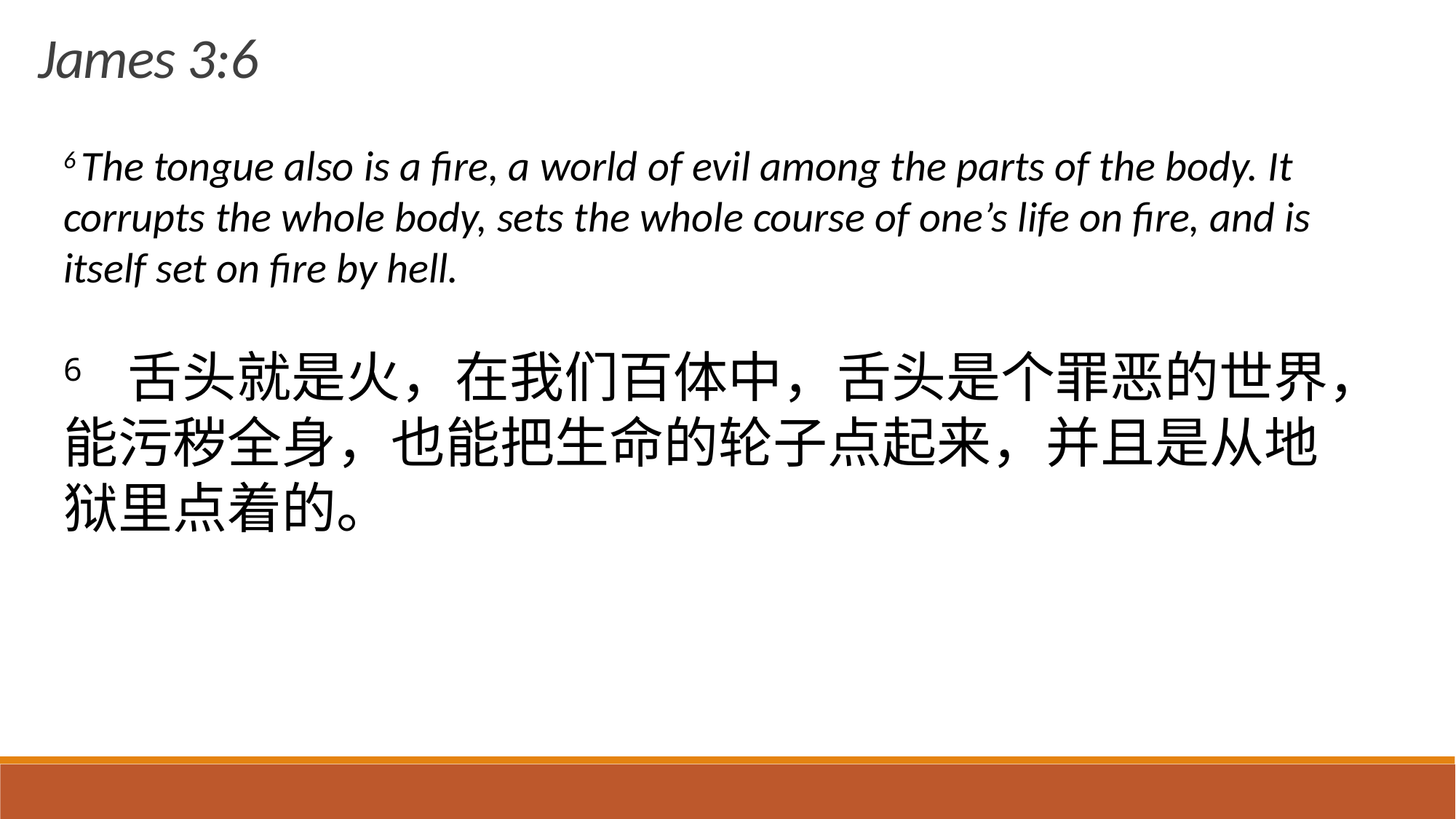

James 3:6
6 The tongue also is a fire, a world of evil among the parts of the body. It corrupts the whole body, sets the whole course of one’s life on fire, and is itself set on fire by hell.

6 舌头就是火，在我们百体中，舌头是个罪恶的世界，能污秽全身，也能把生命的轮子点起来，并且是从地狱里点着的。